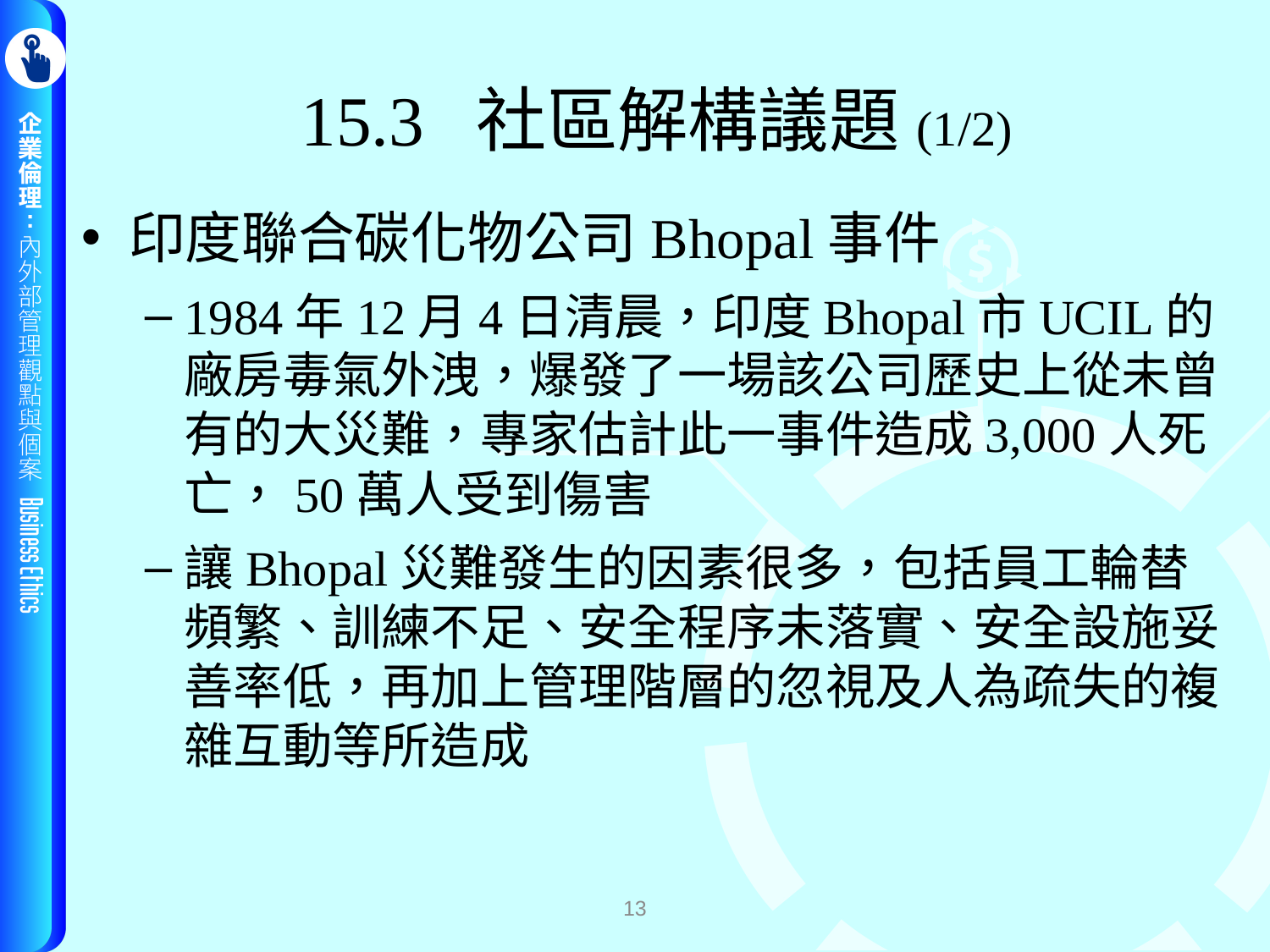

# 15.3  社區解構議題(1/2)
印度聯合碳化物公司Bhopal事件
1984年12月4日清晨，印度Bhopal市UCIL的廠房毒氣外洩，爆發了一場該公司歷史上從未曾有的大災難，專家估計此一事件造成3,000人死亡，50萬人受到傷害
讓Bhopal災難發生的因素很多，包括員工輪替頻繁、訓練不足、安全程序未落實、安全設施妥善率低，再加上管理階層的忽視及人為疏失的複雜互動等所造成
13